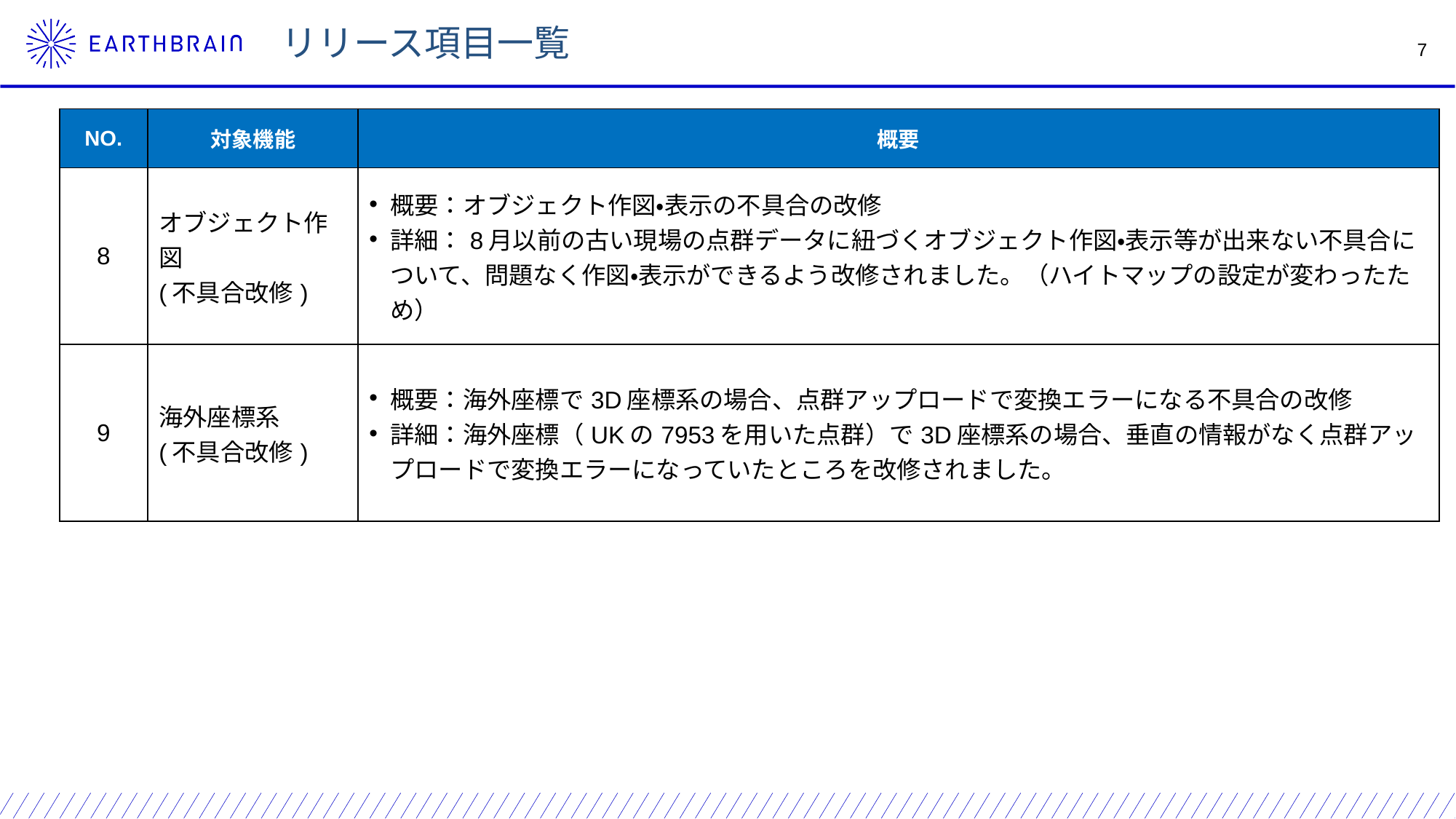

リリース項目一覧
| NO. | 対象機能 | 概要 |
| --- | --- | --- |
| 8 | オブジェクト作図 (不具合改修) | 概要：オブジェクト作図・表示の不具合の改修 詳細：8月以前の古い現場の点群データに紐づくオブジェクト作図・表示等が出来ない不具合について、問題なく作図・表示ができるよう改修されました。（ハイトマップの設定が変わったため） |
| 9 | 海外座標系 (不具合改修) | 概要：海外座標で3D座標系の場合、点群アップロードで変換エラーになる不具合の改修 詳細：海外座標（UKの7953を用いた点群）で3D座標系の場合、垂直の情報がなく点群アップロードで変換エラーになっていたところを改修されました。 |